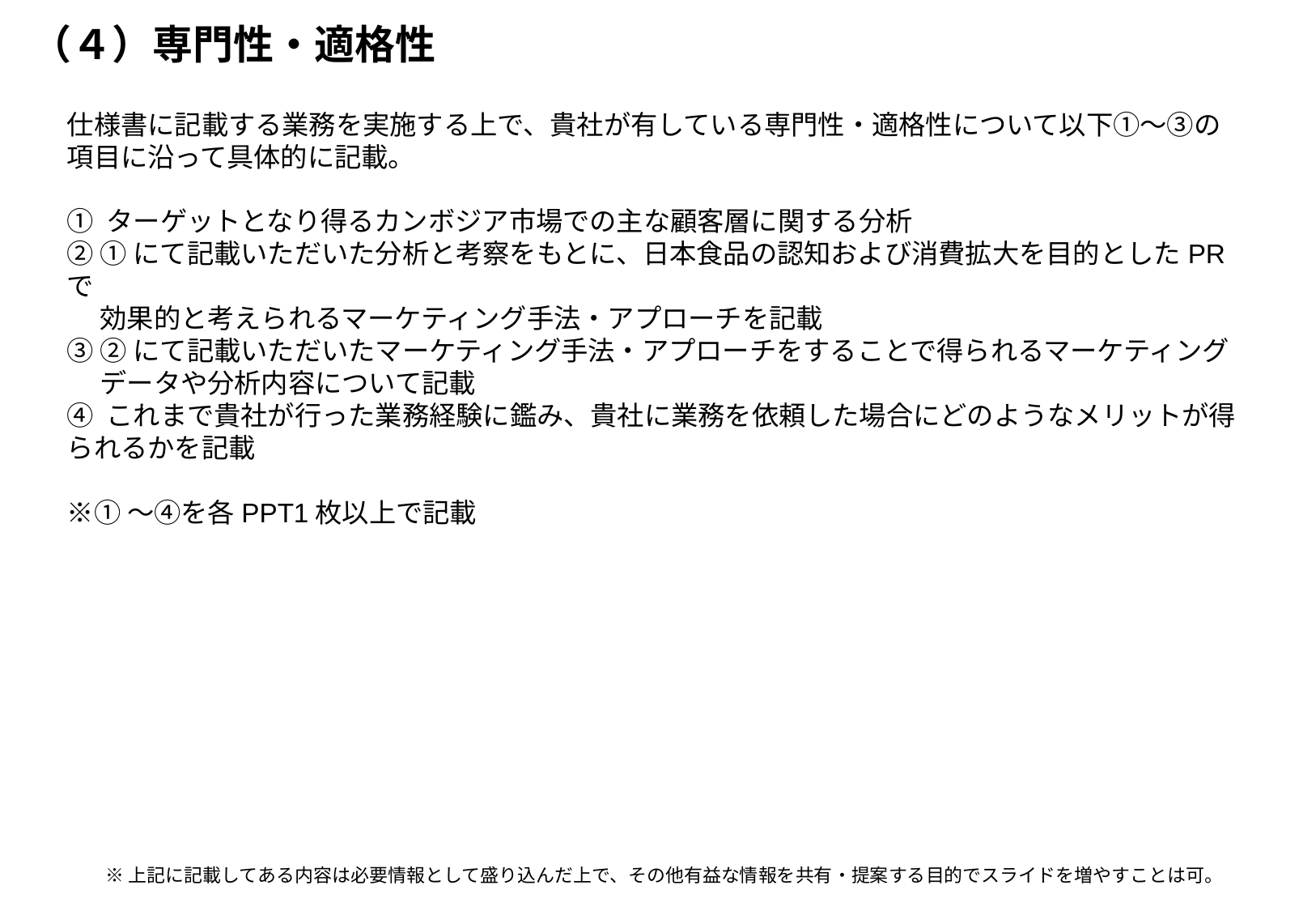

（４）専門性・適格性
仕様書に記載する業務を実施する上で、貴社が有している専門性・適格性について以下①～③の項目に沿って具体的に記載。

① ターゲットとなり得るカンボジア市場での主な顧客層に関する分析
② ①にて記載いただいた分析と考察をもとに、日本食品の認知および消費拡大を目的としたPRで
　 効果的と考えられるマーケティング手法・アプローチを記載
③ ②にて記載いただいたマーケティング手法・アプローチをすることで得られるマーケティング
　 データや分析内容について記載
④ これまで貴社が行った業務経験に鑑み、貴社に業務を依頼した場合にどのようなメリットが得られるかを記載

※①～④を各PPT1枚以上で記載
※上記に記載してある内容は必要情報として盛り込んだ上で、その他有益な情報を共有・提案する目的でスライドを増やすことは可。